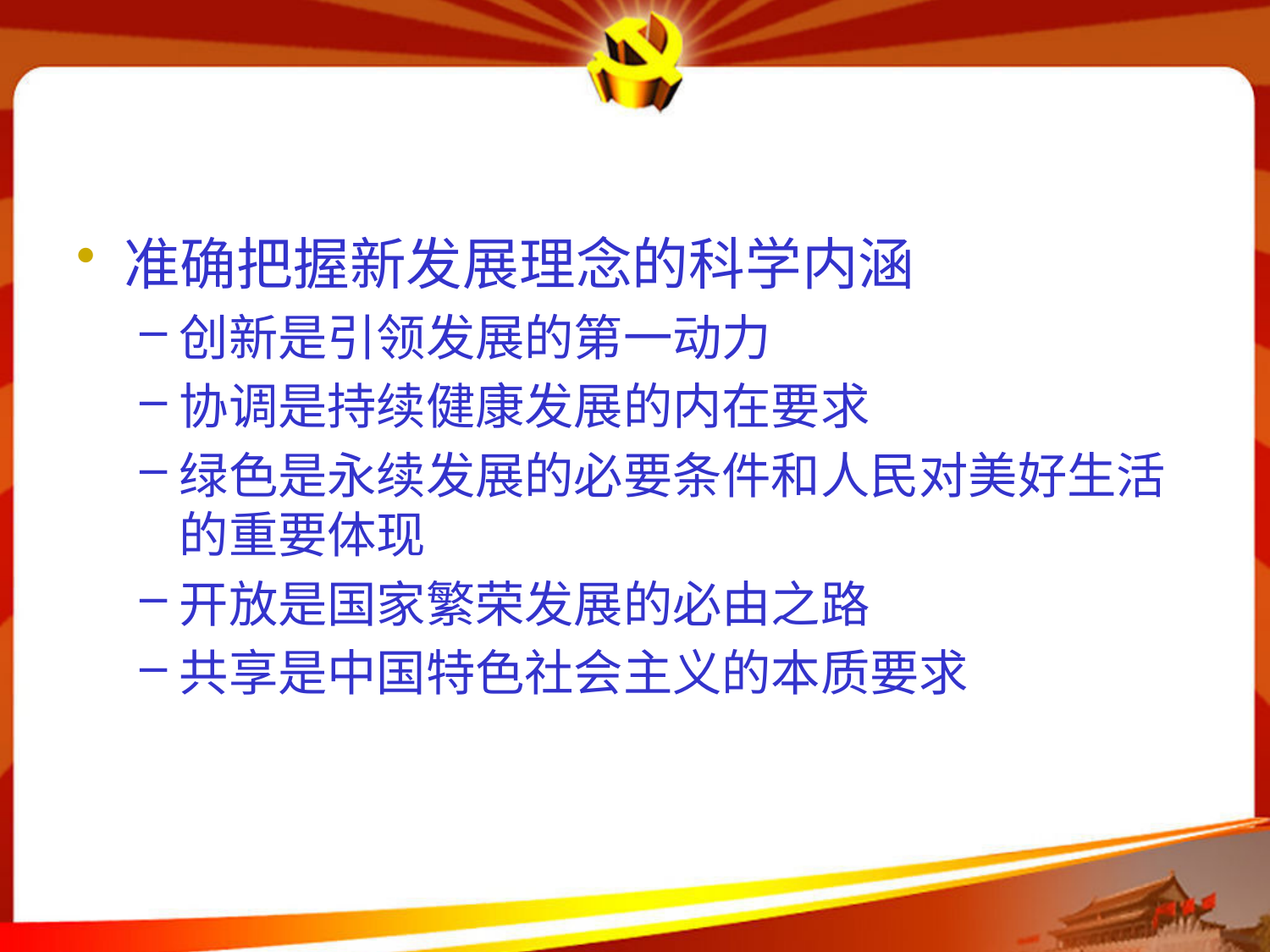

#
准确把握新发展理念的科学内涵
创新是引领发展的第一动力
协调是持续健康发展的内在要求
绿色是永续发展的必要条件和人民对美好生活的重要体现
开放是国家繁荣发展的必由之路
共享是中国特色社会主义的本质要求